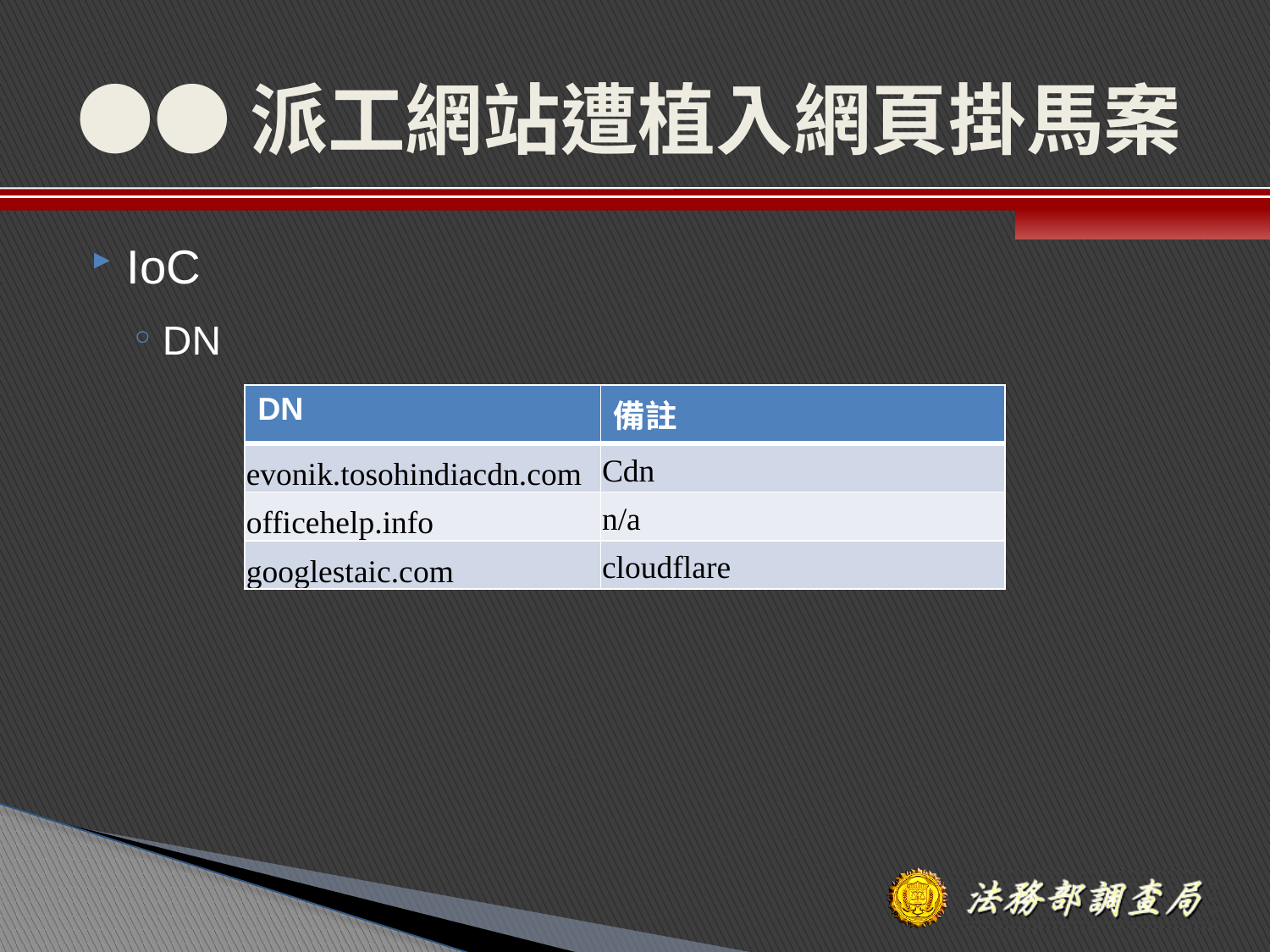

# ●●派工網站遭植入網頁掛馬案
IoC
DN
| DN | 備註 |
| --- | --- |
| evonik.tosohindiacdn.com | Cdn |
| officehelp.info | n/a |
| googlestaic.com | cloudflare |